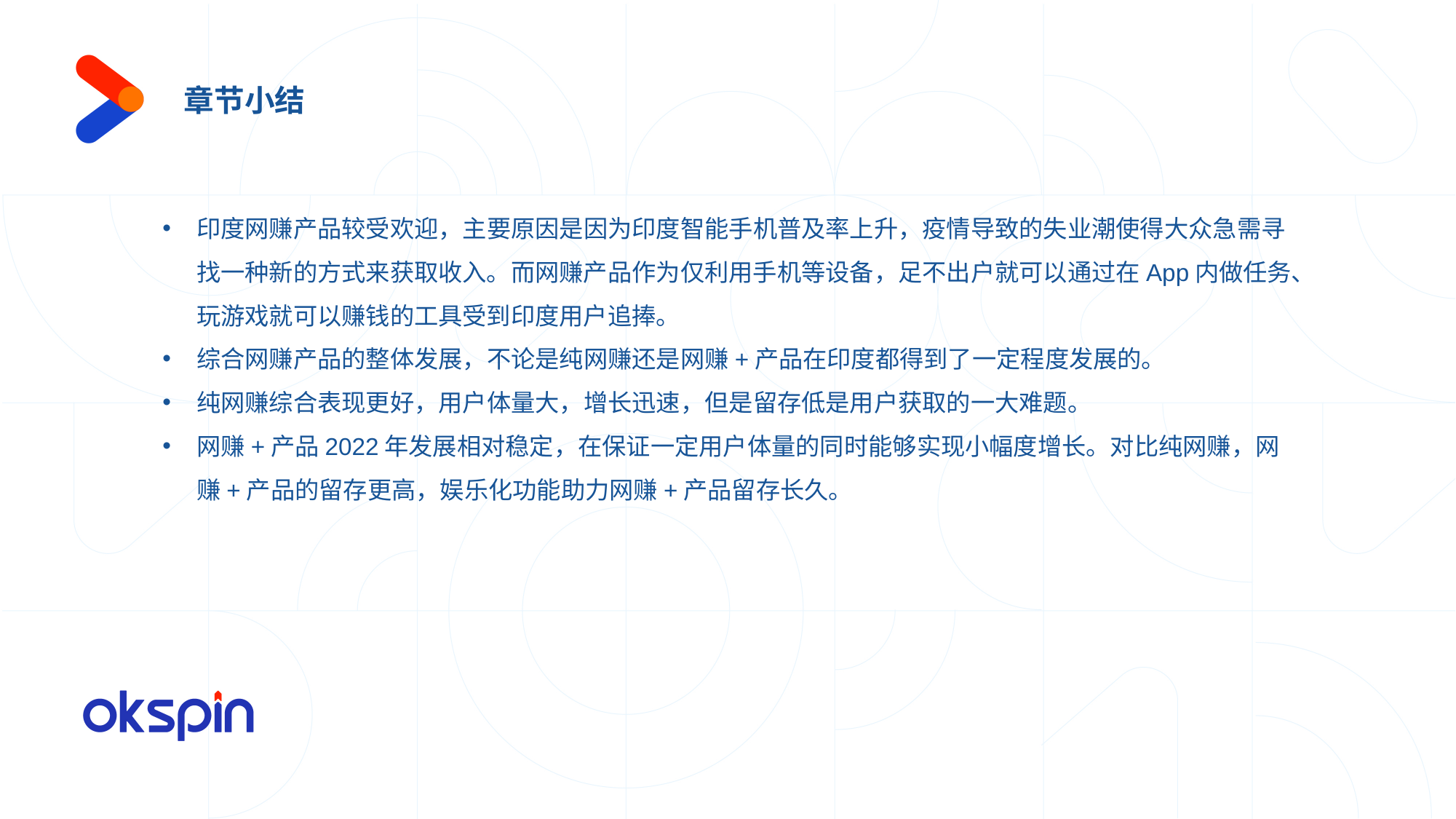

章节小结
印度网赚产品较受欢迎，主要原因是因为印度智能手机普及率上升，疫情导致的失业潮使得大众急需寻找一种新的方式来获取收入。而网赚产品作为仅利用手机等设备，足不出户就可以通过在App内做任务、玩游戏就可以赚钱的工具受到印度用户追捧。
综合网赚产品的整体发展，不论是纯网赚还是网赚+产品在印度都得到了一定程度发展的。
纯网赚综合表现更好，用户体量大，增长迅速，但是留存低是用户获取的一大难题。
网赚+产品2022年发展相对稳定，在保证一定用户体量的同时能够实现小幅度增长。对比纯网赚，网赚+产品的留存更高，娱乐化功能助力网赚+产品留存长久。